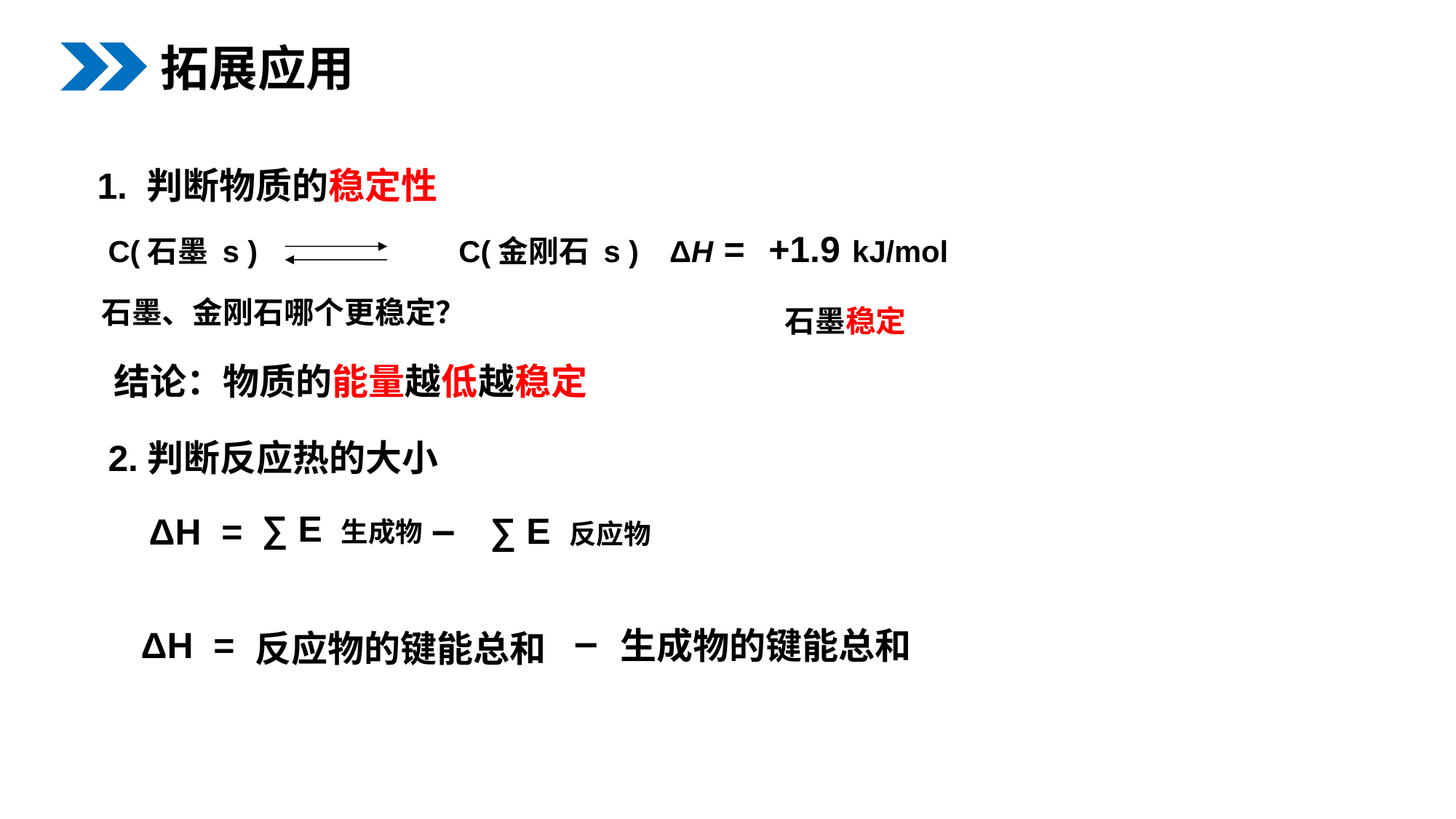

拓展应用
 1. 判断物质的稳定性
C(石墨 s )                        C(金刚石 s )    ΔH =  +1.9 kJ/mol

石墨、金刚石哪个更稳定？
石墨稳定
 结论：物质的能量越低越稳定
2.判断反应热的大小
–
∑ E 生成物
ΔH  =
∑ E 反应物
–
生成物的键能总和
ΔH  =
反应物的键能总和